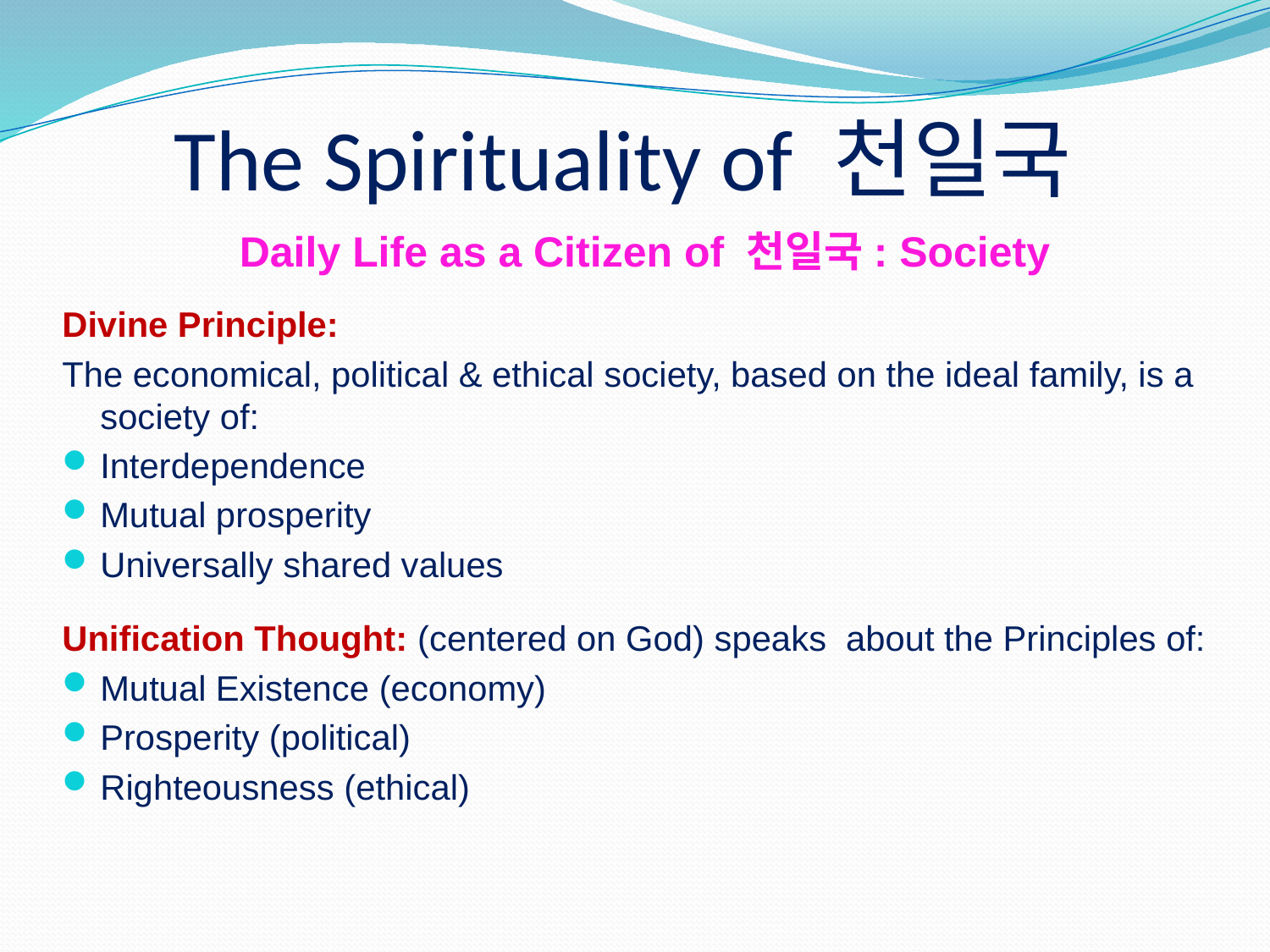

# The Spirituality of 천일국
Daily Life as a Citizen of 천일국: Society

Divine Principle:
The economical, political & ethical society, based on the ideal family, is a society of:
Interdependence
Mutual prosperity
Universally shared values

Unification Thought: (centered on God) speaks  about the Principles of:
Mutual Existence (economy)
Prosperity (political)
Righteousness (ethical)